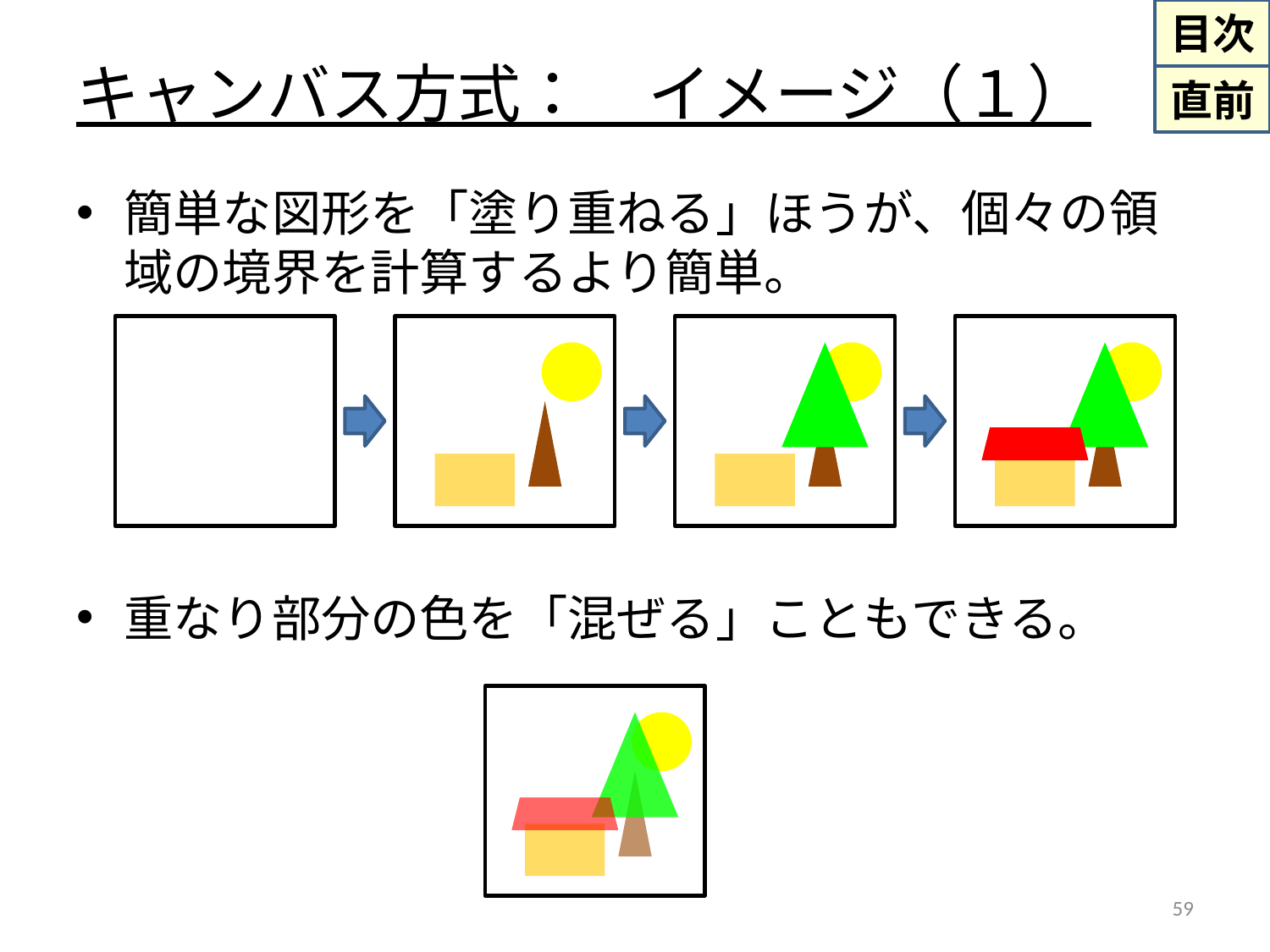

# キャンバス方式：　イメージ（１）
簡単な図形を「塗り重ねる」ほうが、個々の領域の境界を計算するより簡単。

重なり部分の色を「混ぜる」こともできる。

59